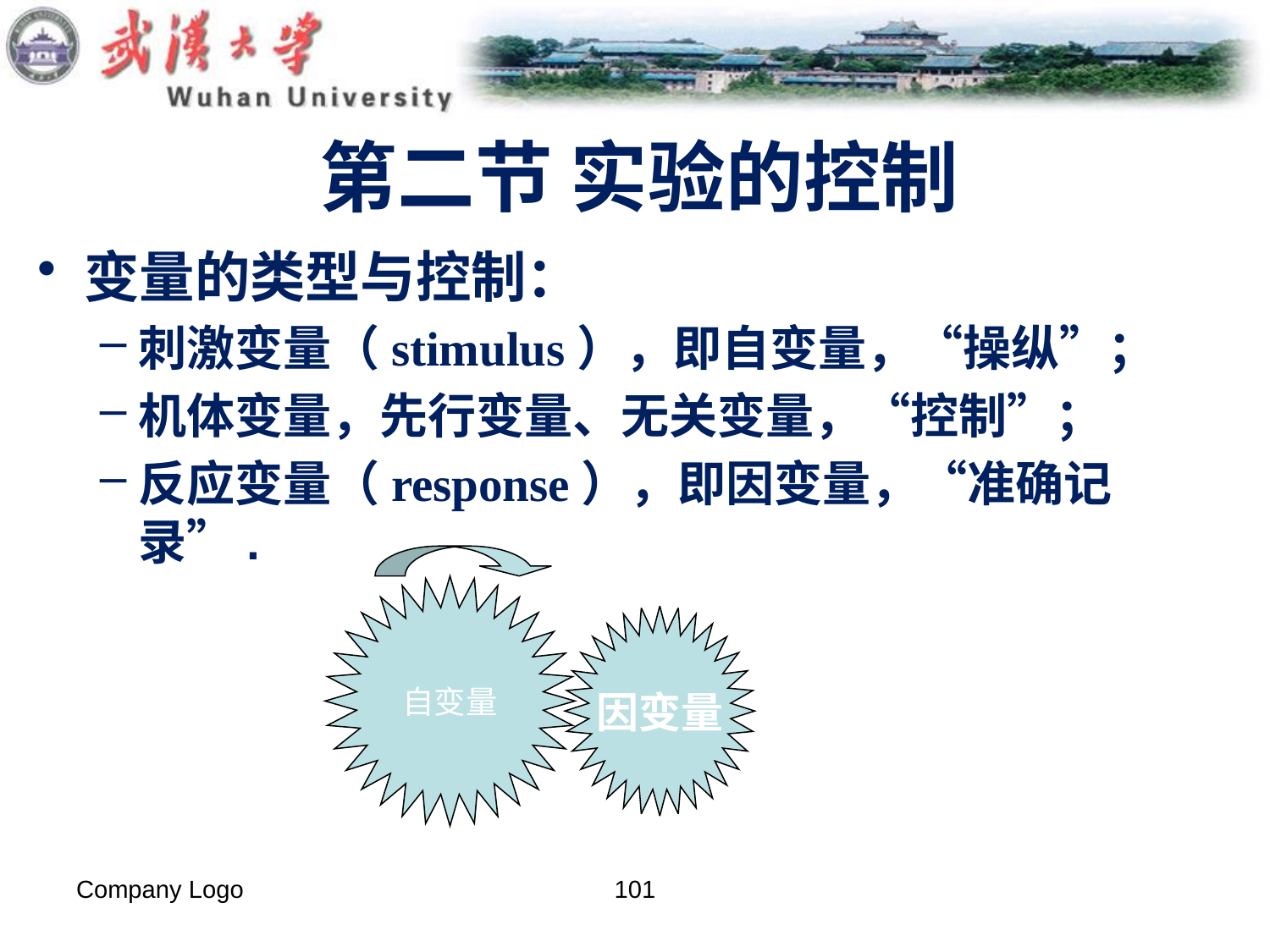

# 第二节 实验的控制
变量的类型与控制：
刺激变量（stimulus），即自变量，“操纵”；
机体变量，先行变量、无关变量，“控制”；
反应变量（response），即因变量，“准确记录”.

自变量
因变量
Company Logo
101